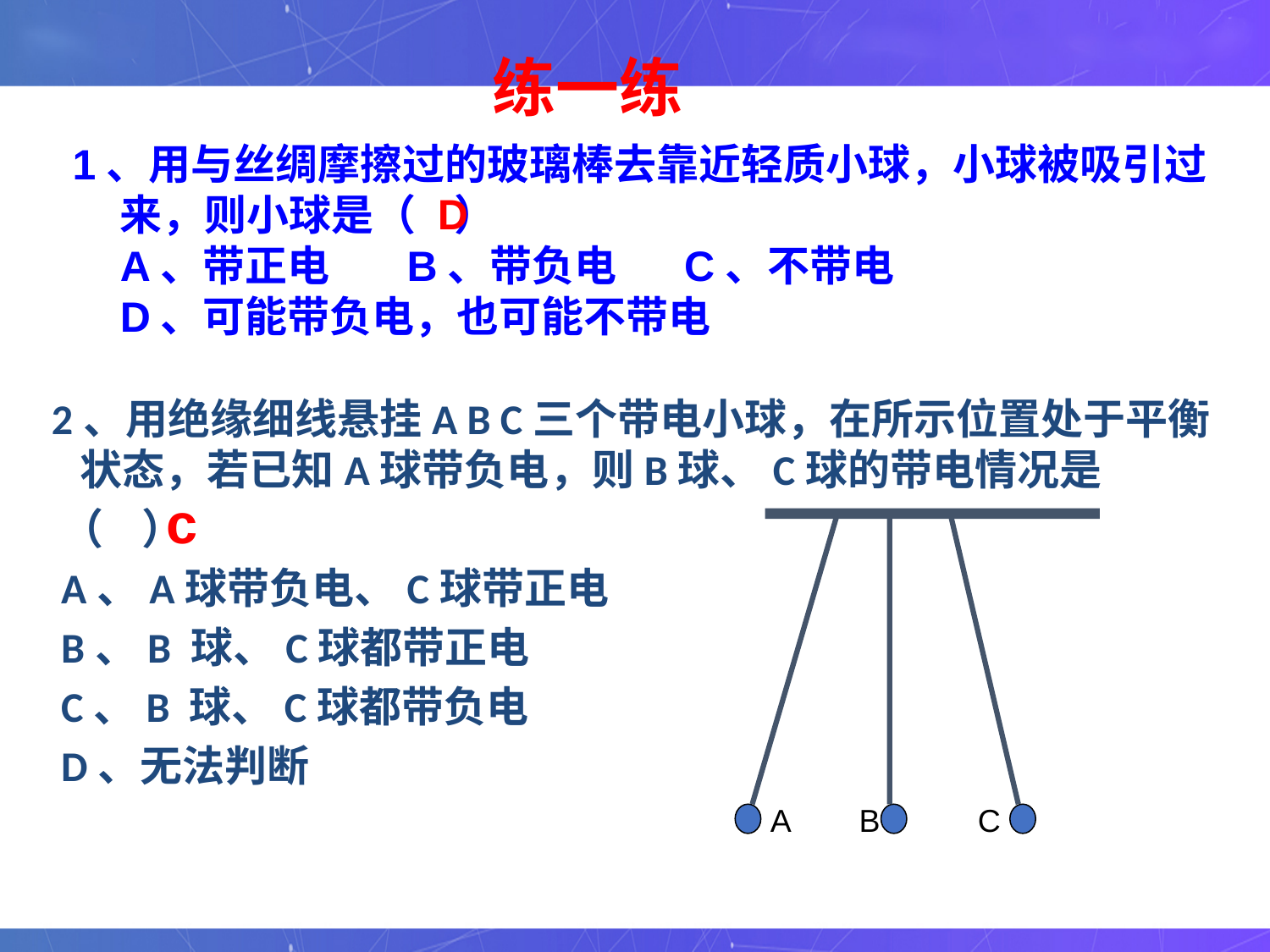

练一练
1、用与丝绸摩擦过的玻璃棒去靠近轻质小球，小球被吸引过来，则小球是（    ）
A、带正电       B、带负电      C、不带电
D、可能带负电，也可能不带电
D
  2、用绝缘细线悬挂A B C三个带电小球，在所示位置处于平衡 状态，若已知A球带负电，则B球、C球的带电情况是
  （    ）
   A、A球带负电、C球带正电
   B、B 球、C球都带正电
   C、B 球、C球都带负电
   D、无法判断

c

A
B
C